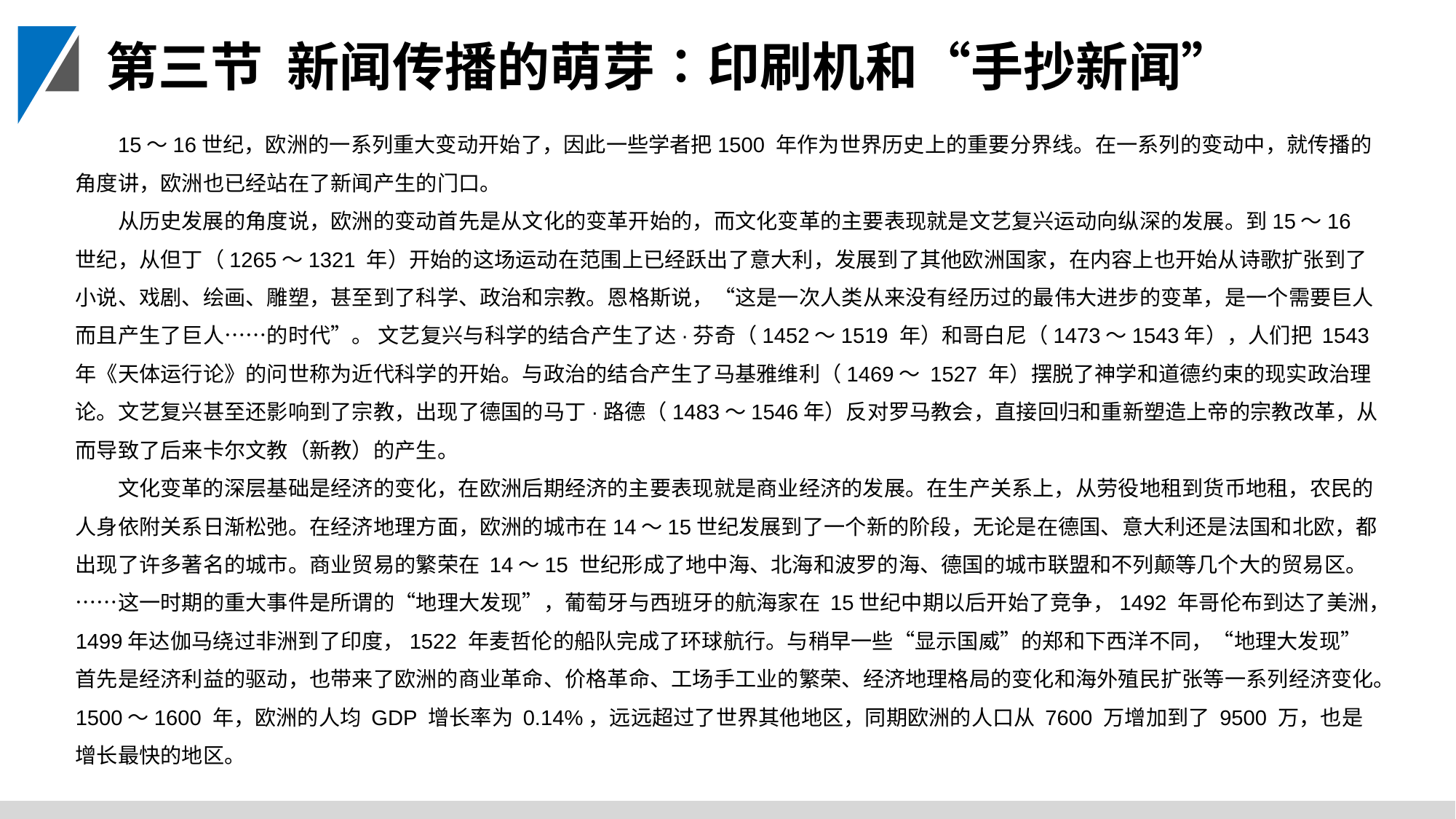

第三节  新闻传播的萌芽∶印刷机和“手抄新闻”
15～16世纪，欧洲的一系列重大变动开始了，因此一些学者把1500 年作为世界历史上的重要分界线。在一系列的变动中，就传播的角度讲，欧洲也已经站在了新闻产生的门口。
从历史发展的角度说，欧洲的变动首先是从文化的变革开始的，而文化变革的主要表现就是文艺复兴运动向纵深的发展。到15～16 世纪，从但丁（1265～1321 年）开始的这场运动在范围上已经跃出了意大利，发展到了其他欧洲国家，在内容上也开始从诗歌扩张到了小说、戏剧、绘画、雕塑，甚至到了科学、政治和宗教。恩格斯说，“这是一次人类从来没有经历过的最伟大进步的变革，是一个需要巨人而且产生了巨人……的时代”。 文艺复兴与科学的结合产生了达·芬奇（1452～1519 年）和哥白尼（1473～1543年），人们把 1543 年《天体运行论》的问世称为近代科学的开始。与政治的结合产生了马基雅维利（1469～ 1527 年）摆脱了神学和道德约束的现实政治理论。文艺复兴甚至还影响到了宗教，出现了德国的马丁·路德（1483～1546年）反对罗马教会，直接回归和重新塑造上帝的宗教改革，从而导致了后来卡尔文教（新教）的产生。
文化变革的深层基础是经济的变化，在欧洲后期经济的主要表现就是商业经济的发展。在生产关系上，从劳役地租到货币地租，农民的人身依附关系日渐松弛。在经济地理方面，欧洲的城市在14～15世纪发展到了一个新的阶段，无论是在德国、意大利还是法国和北欧，都出现了许多著名的城市。商业贸易的繁荣在 14～15 世纪形成了地中海、北海和波罗的海、德国的城市联盟和不列颠等几个大的贸易区。 ……这一时期的重大事件是所谓的“地理大发现”，葡萄牙与西班牙的航海家在 15世纪中期以后开始了竞争，1492 年哥伦布到达了美洲，1499年达伽马绕过非洲到了印度，1522 年麦哲伦的船队完成了环球航行。与稍早一些“显示国威”的郑和下西洋不同，“地理大发现”首先是经济利益的驱动，也带来了欧洲的商业革命、价格革命、工场手工业的繁荣、经济地理格局的变化和海外殖民扩张等一系列经济变化。1500～1600 年，欧洲的人均 GDP 增长率为 0.14%，远远超过了世界其他地区，同期欧洲的人口从 7600 万增加到了 9500 万，也是增长最快的地区。